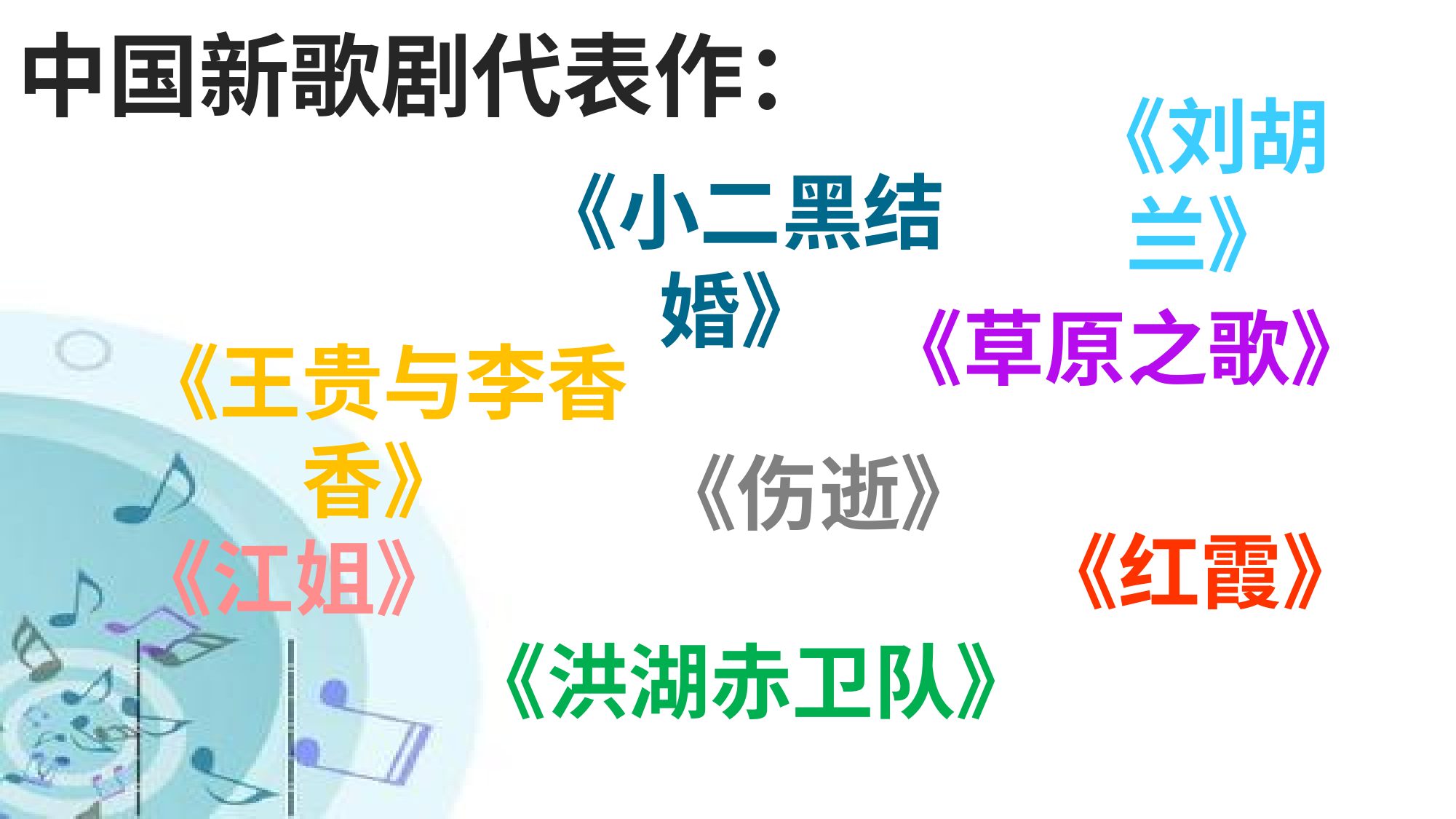

中国新歌剧代表作：
《刘胡兰》
《小二黑结婚》
《草原之歌》
《王贵与李香香》
《伤逝》
《红霞》
《江姐》
《洪湖赤卫队》